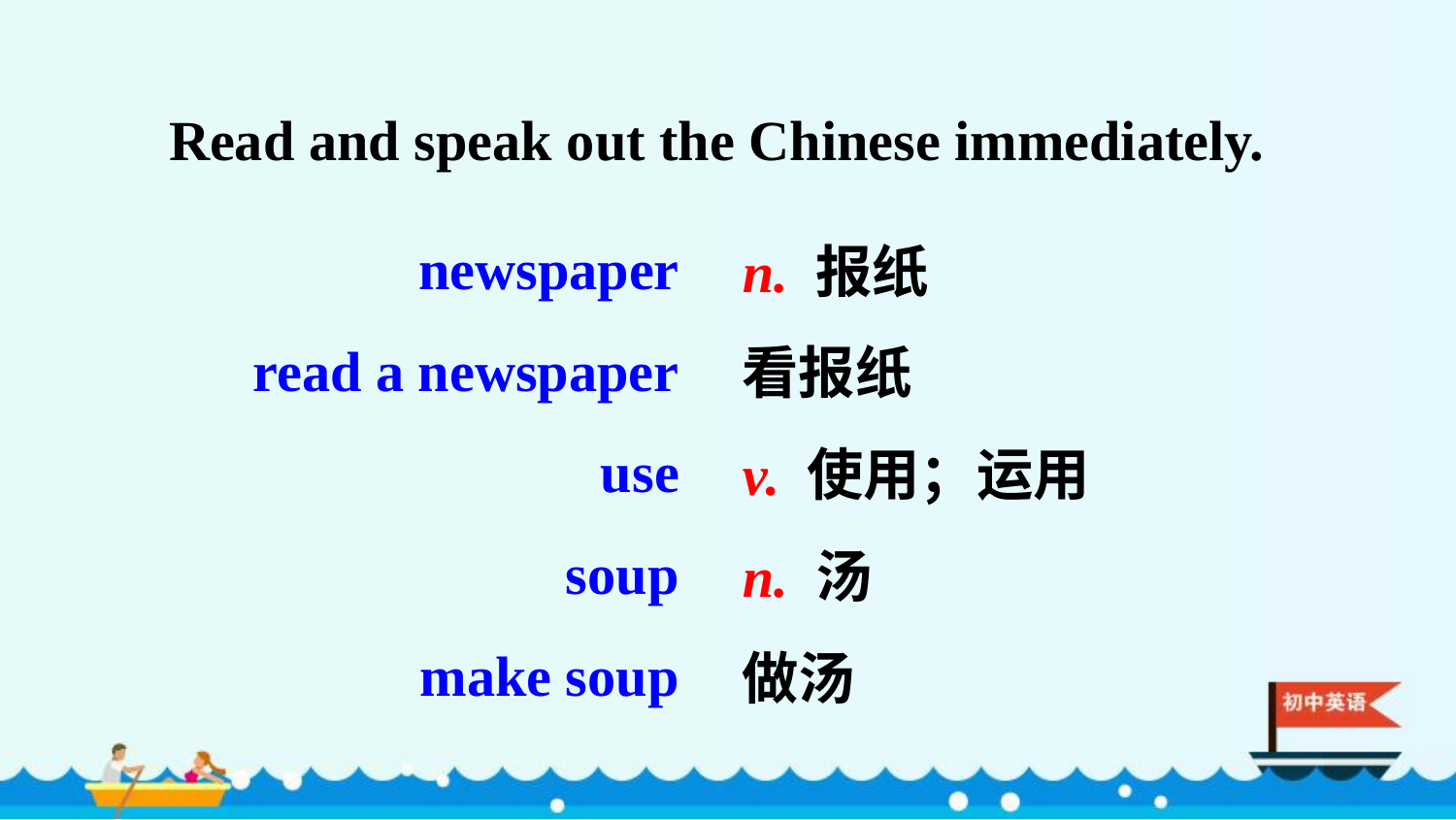

Read and speak out the Chinese immediately.
newspaper
read a newspaper
use
soup
make soup
n. 报纸
看报纸
v. 使用；运用
n. 汤
做汤